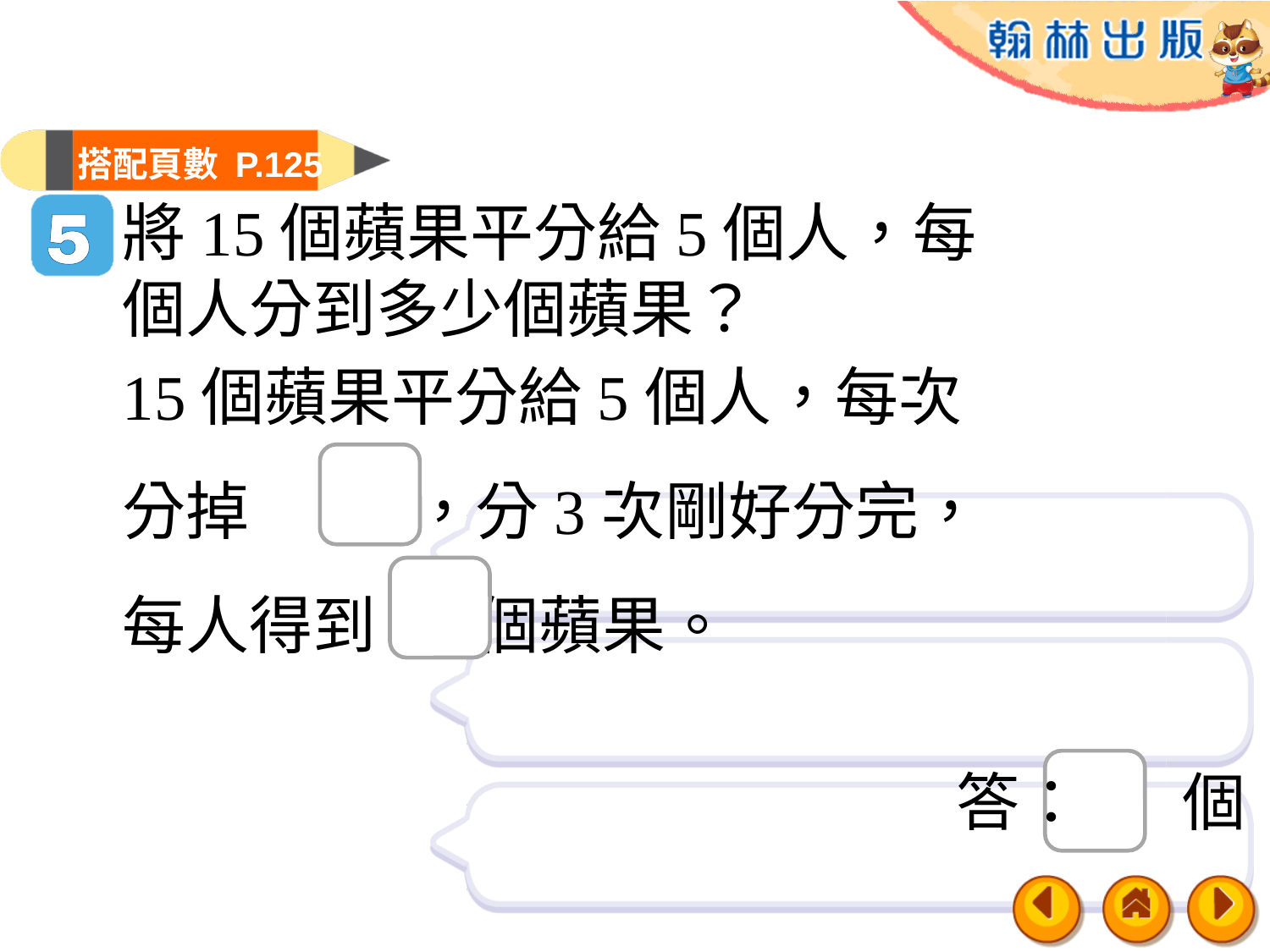

搭配頁數 P.125
將15個蘋果平分給5個人，每
個人分到多少個蘋果？
5
15個蘋果平分給5個人，每次
分掉       個，分3次剛好分完，
每人得到       個蘋果。

答：       個